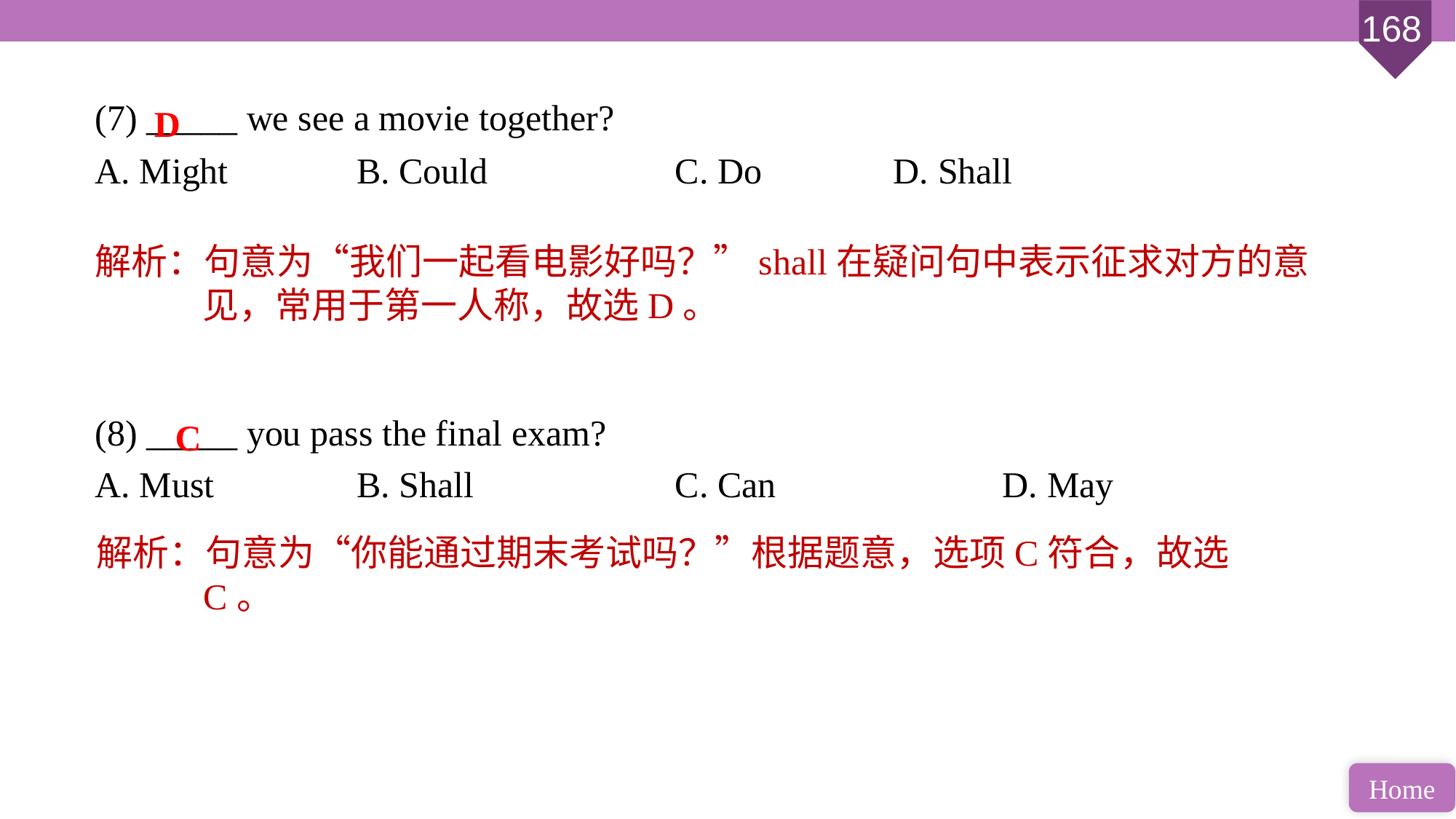

(7) _____ we see a movie together?
A. Might		 B. Could 		C. Do 		D. Shall

(8) _____ you pass the final exam?
A. Must		 B. Shall 		C. Can 		D. May

D
解析：句意为“我们一起看电影好吗？”shall在疑问句中表示征求对方的意见，常用于第一人称，故选D。
C
解析：句意为“你能通过期末考试吗？”根据题意，选项C符合，故选C。